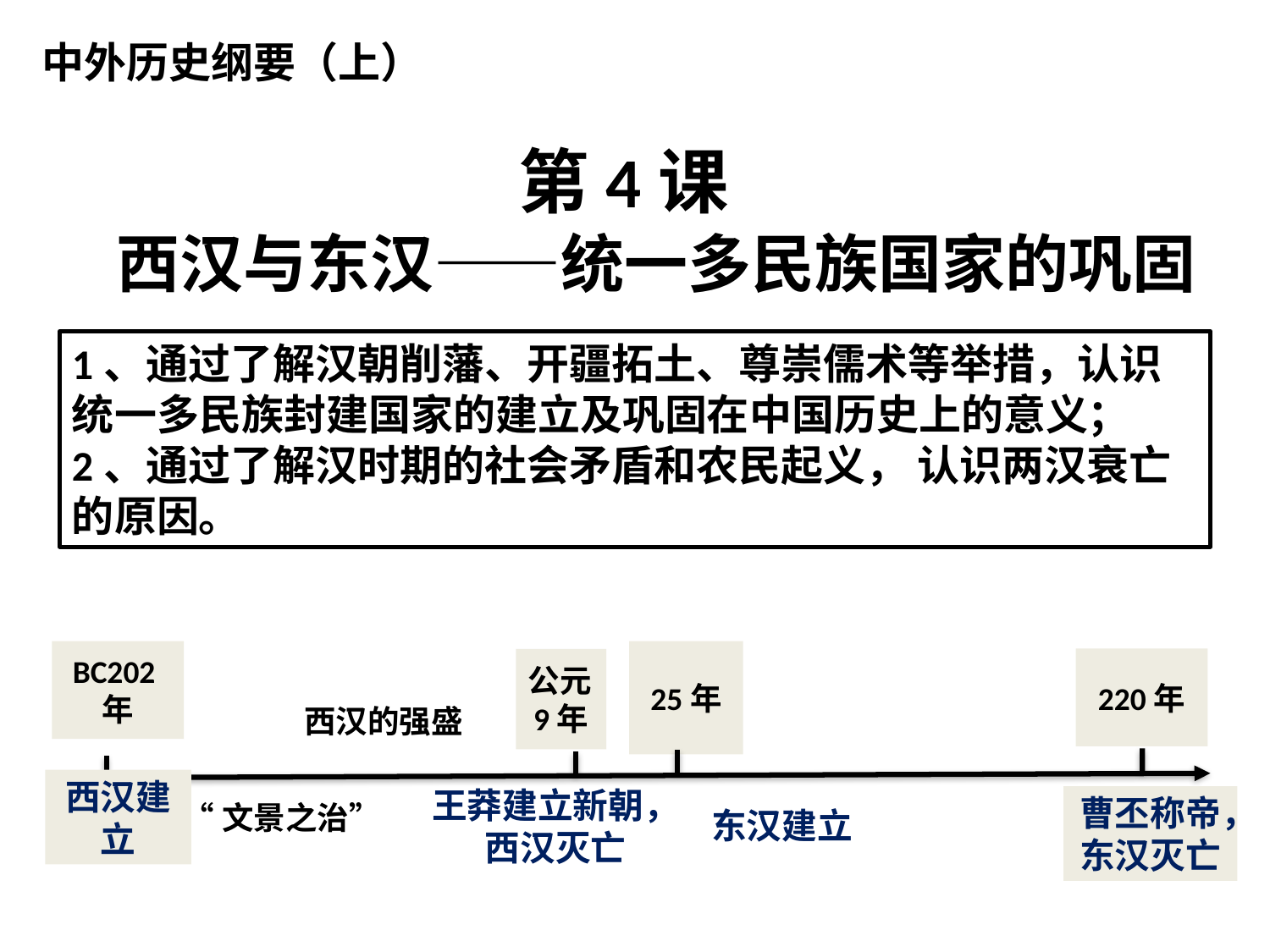

中外历史纲要（上）
                    第4课
西汉与东汉——统一多民族国家的巩固
1、通过了解汉朝削藩、开疆拓土、尊崇儒术等举措，认识统一多民族封建国家的建立及巩固在中国历史上的意义；
2、通过了解汉时期的社会矛盾和农民起义， 认识两汉衰亡的原因。
BC202年
25年
220年
公元9年
西汉建立
曹丕称帝，
东汉灭亡
西汉的强盛
东汉建立
王莽建立新朝，西汉灭亡
“文景之治”